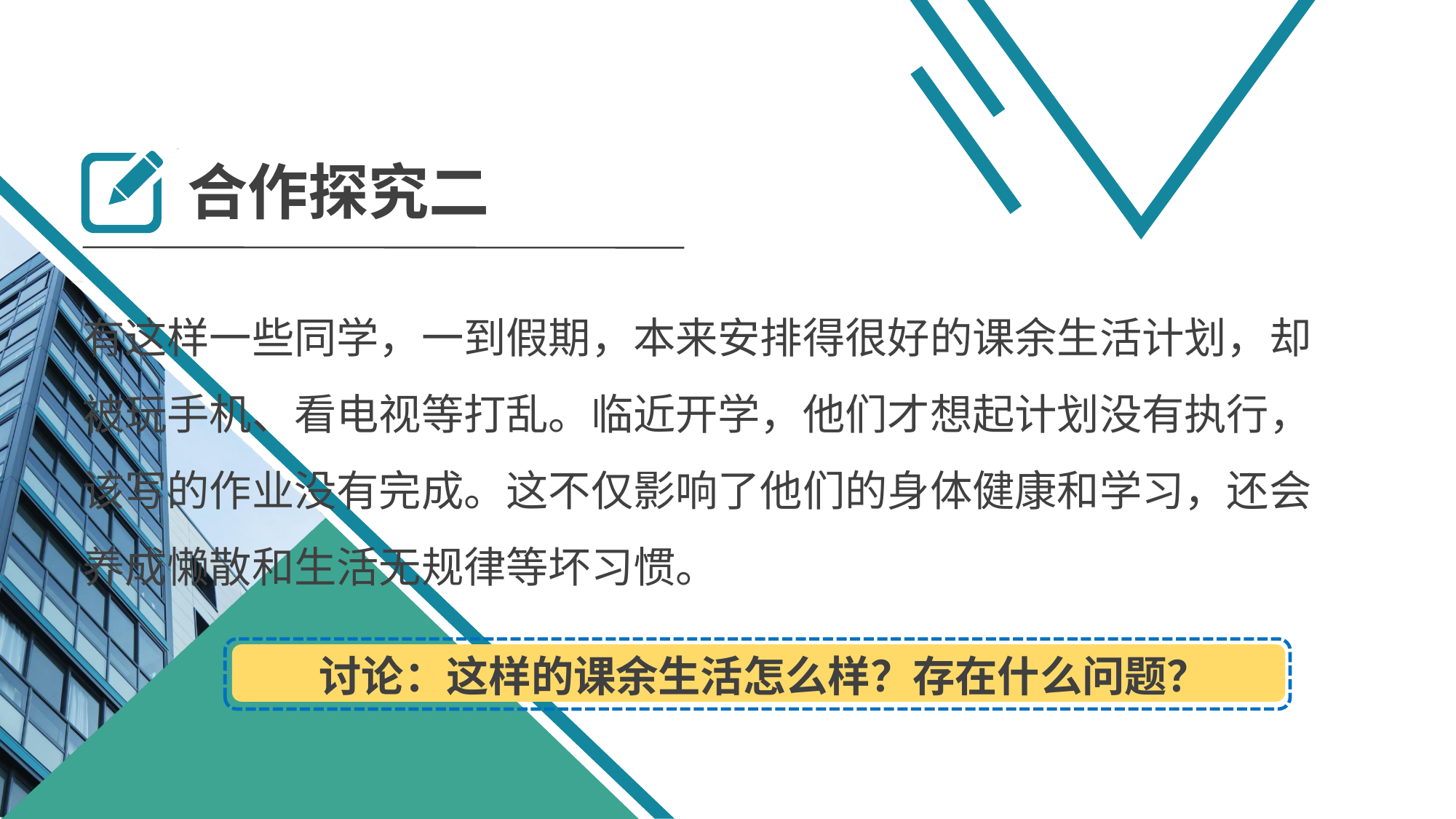

合作探究二

有这样一些同学，一到假期，本来安排得很好的课余生活计划，却被玩手机、看电视等打乱。临近开学，他们才想起计划没有执行，该写的作业没有完成。这不仅影响了他们的身体健康和学习，还会养成懒散和生活无规律等坏习惯。

讨论：这样的课余生活怎么样？存在什么问题？